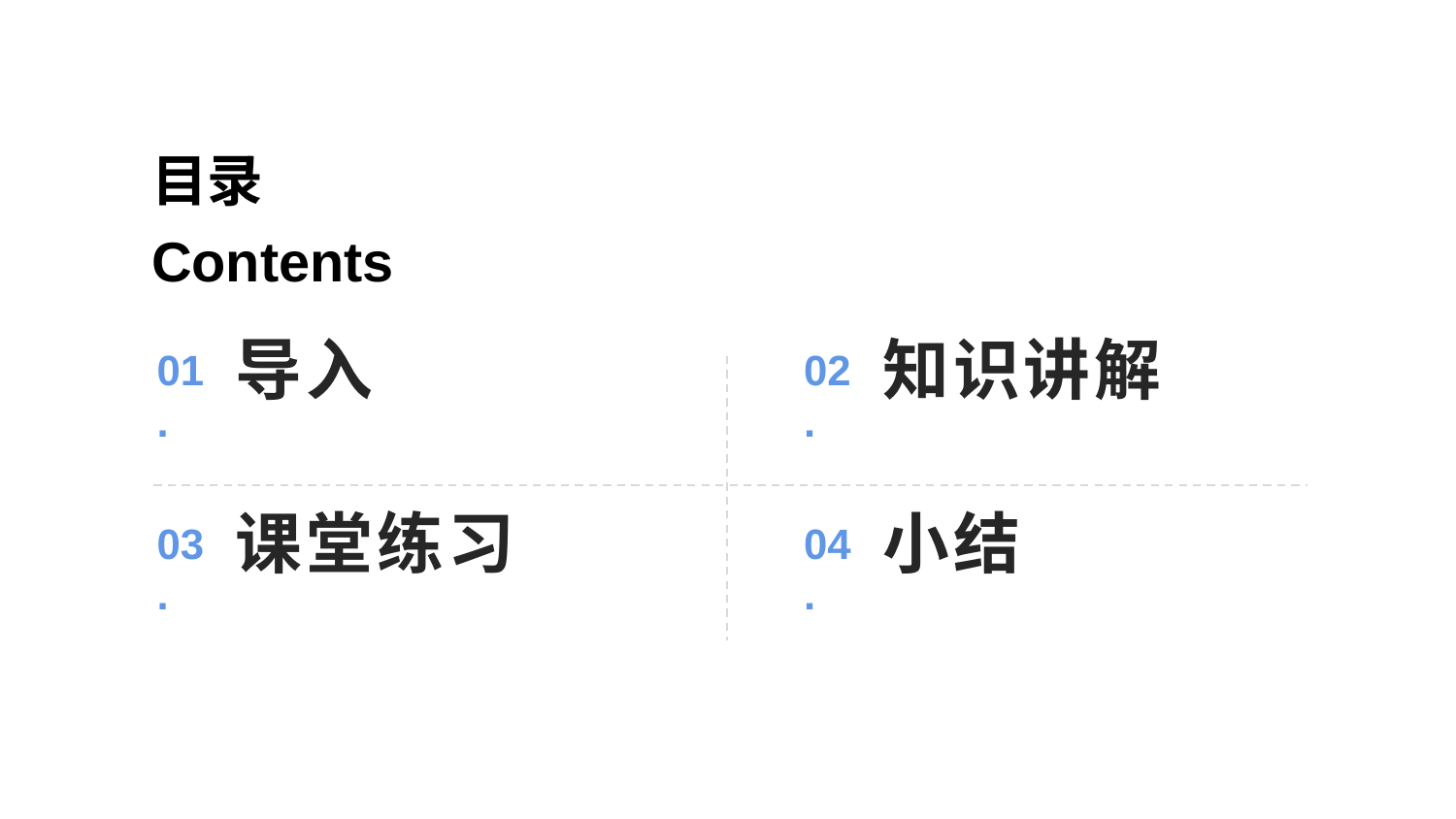

目录
Contents
导入
知识讲解
01.
02.
课堂练习
小结
03.
04.